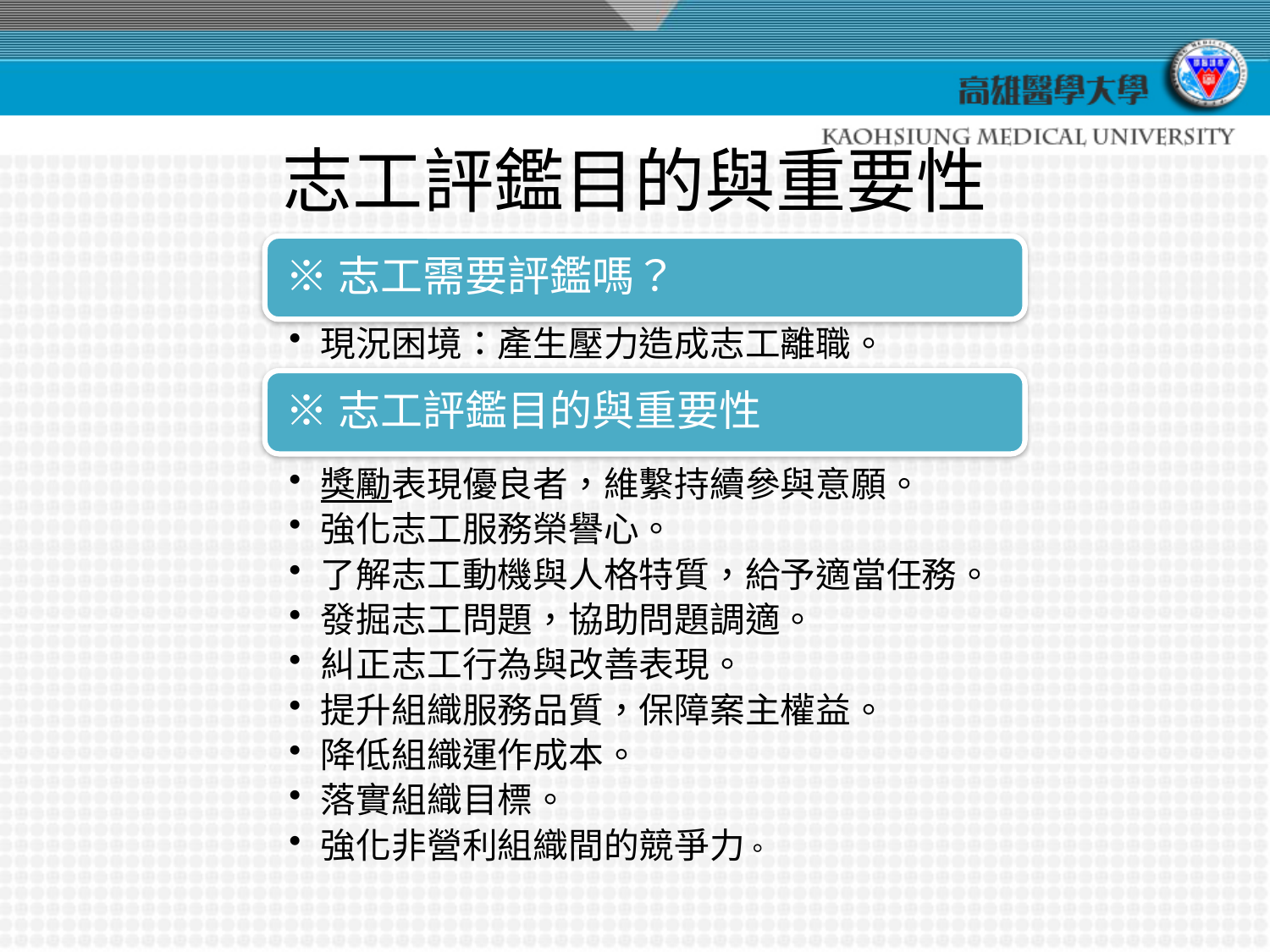

# 志工評鑑目的與重要性
※志工需要評鑑嗎？
現況困境：產生壓力造成志工離職。
※志工評鑑目的與重要性
獎勵表現優良者，維繫持續參與意願。
強化志工服務榮譽心。
了解志工動機與人格特質，給予適當任務。
發掘志工問題，協助問題調適。
糾正志工行為與改善表現。
提升組織服務品質，保障案主權益。
降低組織運作成本。
落實組織目標。
強化非營利組織間的競爭力。